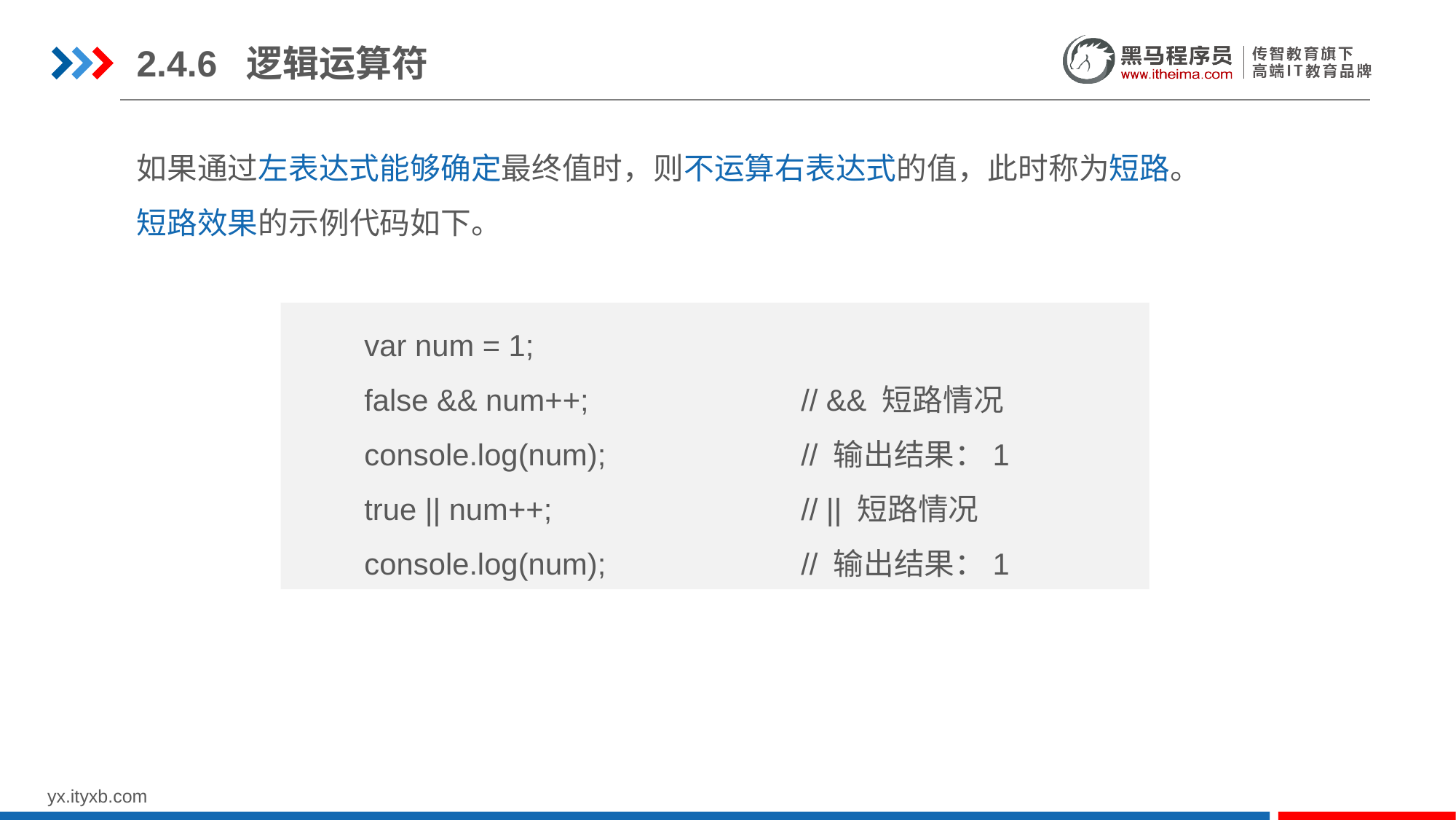

2.4.6  逻辑运算符
如果通过左表达式能够确定最终值时，则不运算右表达式的值，此时称为短路。
短路效果的示例代码如下。

var num = 1;
false && num++;		// && 短路情况
console.log(num);		// 输出结果：1
true || num++;			// || 短路情况
console.log(num);		// 输出结果：1